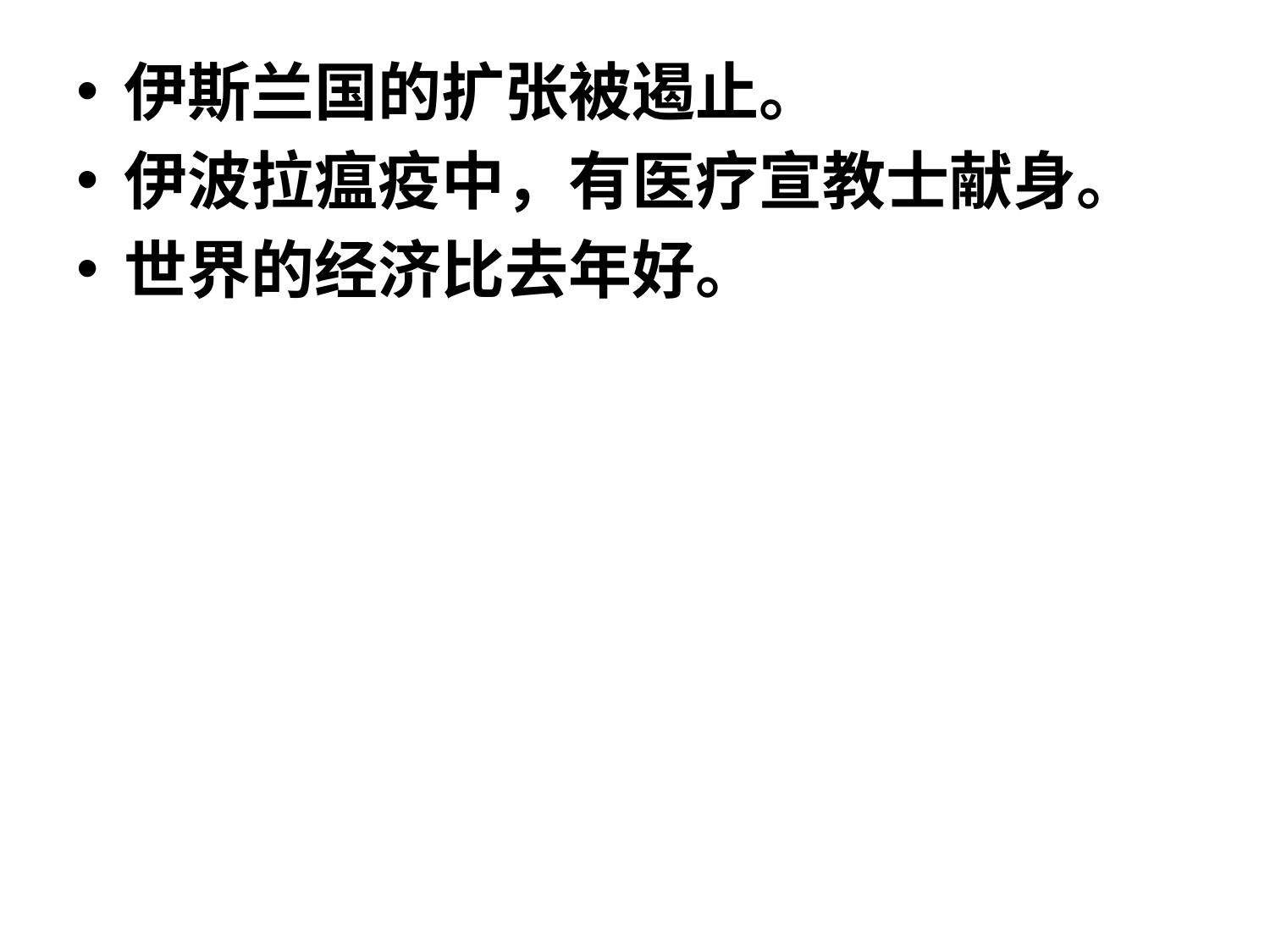

伊斯兰国的扩张被遏止。
伊波拉瘟疫中，有医疗宣教士献身。
世界的经济比去年好。